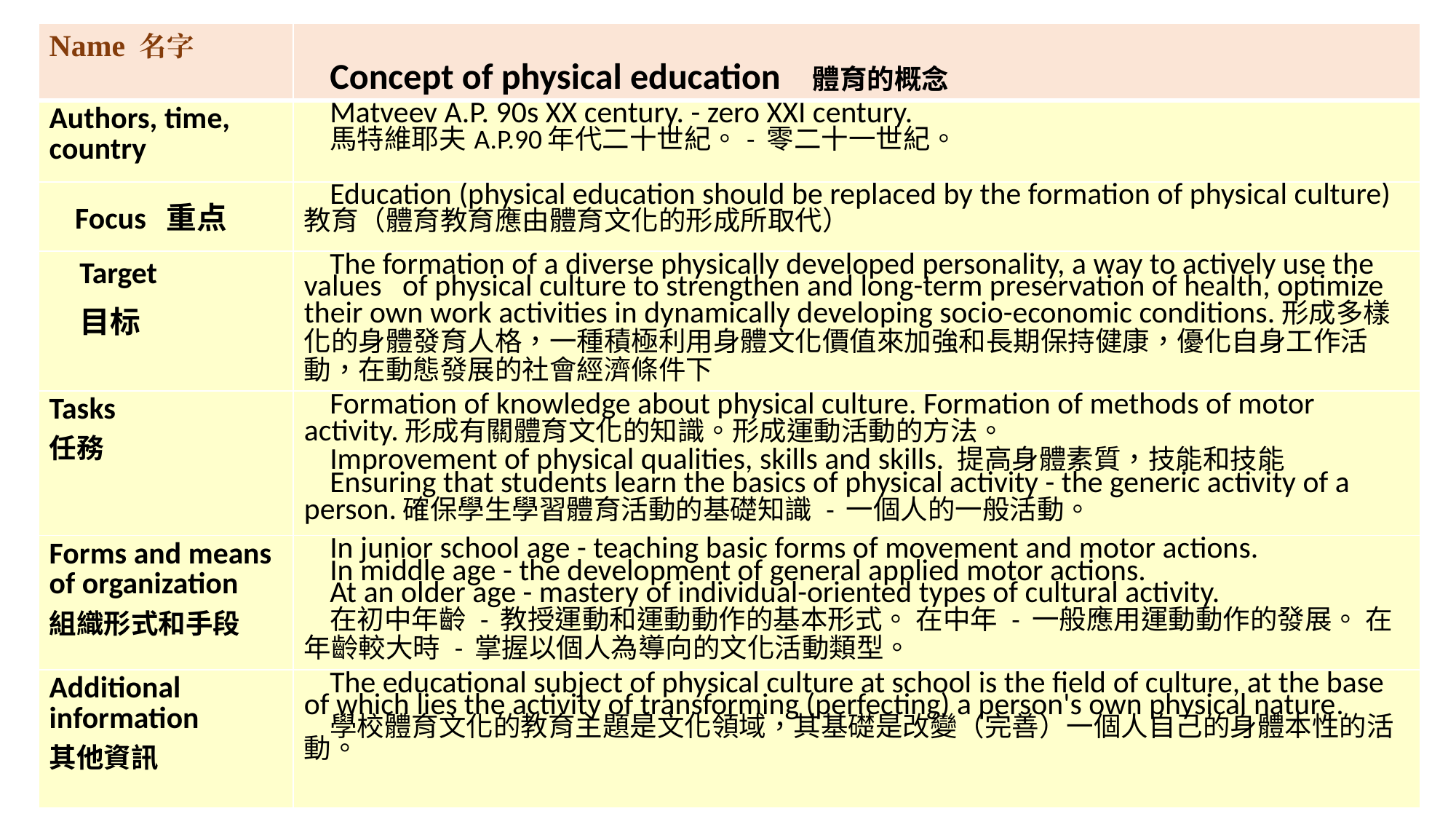

| Name 名字 | Concept of physical education 體育的概念 |
| --- | --- |
| Authors, time, country | Matveev A.P. 90s XX century. - zero XXI century. 馬特維耶夫A.P.90年代二十世紀。- 零二十一世紀。 |
| Focus 重点 | Education (physical education should be replaced by the formation of physical culture) 教育（體育教育應由體育文化的形成所取代） |
| Target 目标 | The formation of a diverse physically developed personality, a way to actively use the values ​ ​ of physical culture to strengthen and long-term preservation of health, optimize their own work activities in dynamically developing socio-economic conditions.形成多樣化的身體發育人格，一種積極利用身體文化價值來加強和長期保持健康，優化自身工作活動，在動態發展的社會經濟條件下 |
| Tasks 任務 | Formation of knowledge about physical culture. Formation of methods of motor activity.形成有關體育文化的知識。形成運動活動的方法。 Improvement of physical qualities, skills and skills. 提高身體素質，技能和技能 Ensuring that students learn the basics of physical activity - the generic activity of a person.確保學生學習體育活動的基礎知識 - 一個人的一般活動。 |
| Forms and means of organization 組織形式和手段 | In junior school age - teaching basic forms of movement and motor actions. In middle age - the development of general applied motor actions. At an older age - mastery of individual-oriented types of cultural activity. 在初中年齡 - 教授運動和運動動作的基本形式。 在中年 - 一般應用運動動作的發展。 在年齡較大時 - 掌握以個人為導向的文化活動類型。 |
| Additional information 其他資訊 | The educational subject of physical culture at school is the field of culture, at the base of which lies the activity of transforming (perfecting) a person's own physical nature. 學校體育文化的教育主題是文化領域，其基礎是改變（完善）一個人自己的身體本性的活動。 |